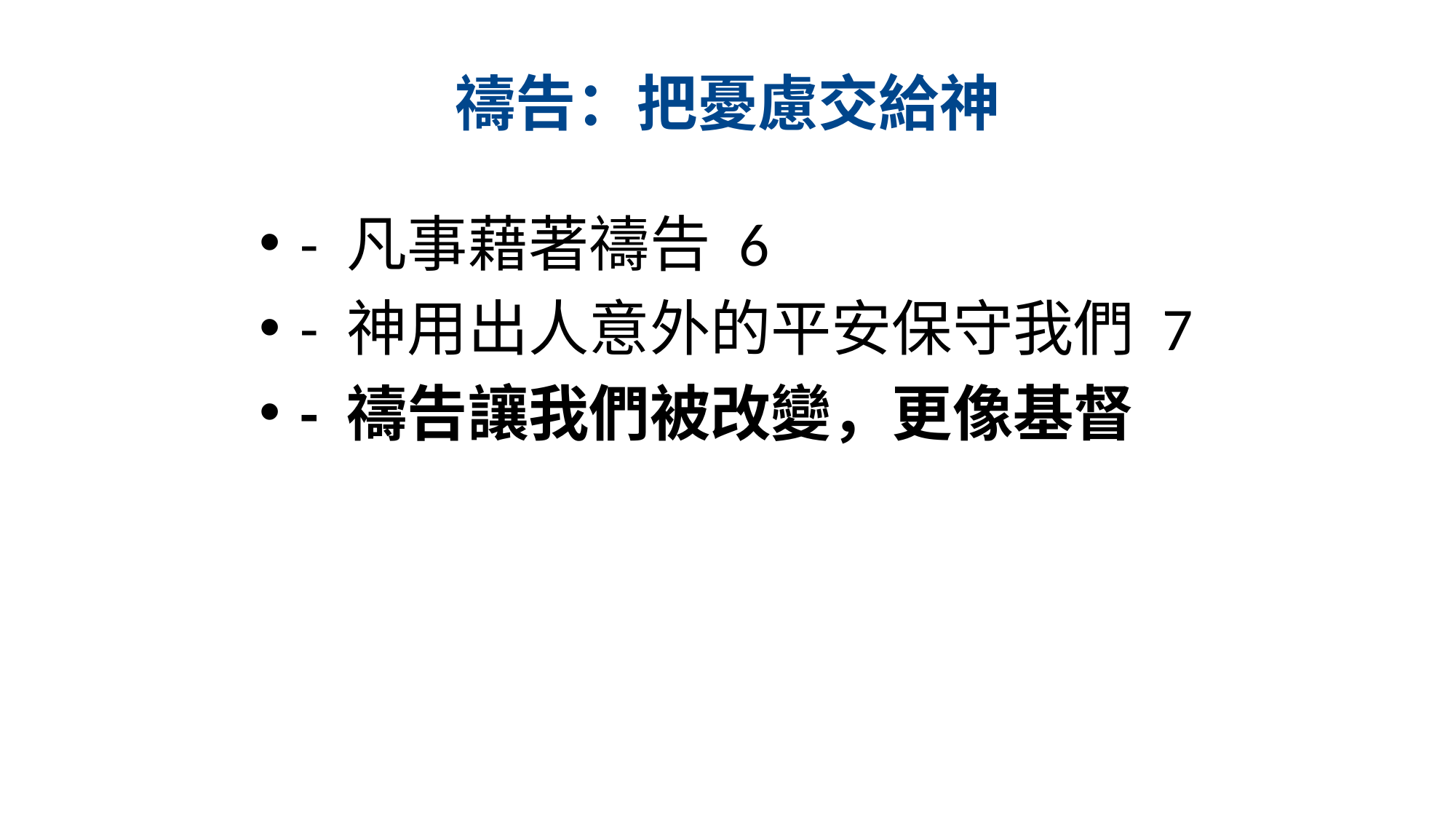

# 禱告：把憂慮交給神
- 凡事藉著禱告 6
- 神用出人意外的平安保守我們 7
- 禱告讓我們被改變，更像基督